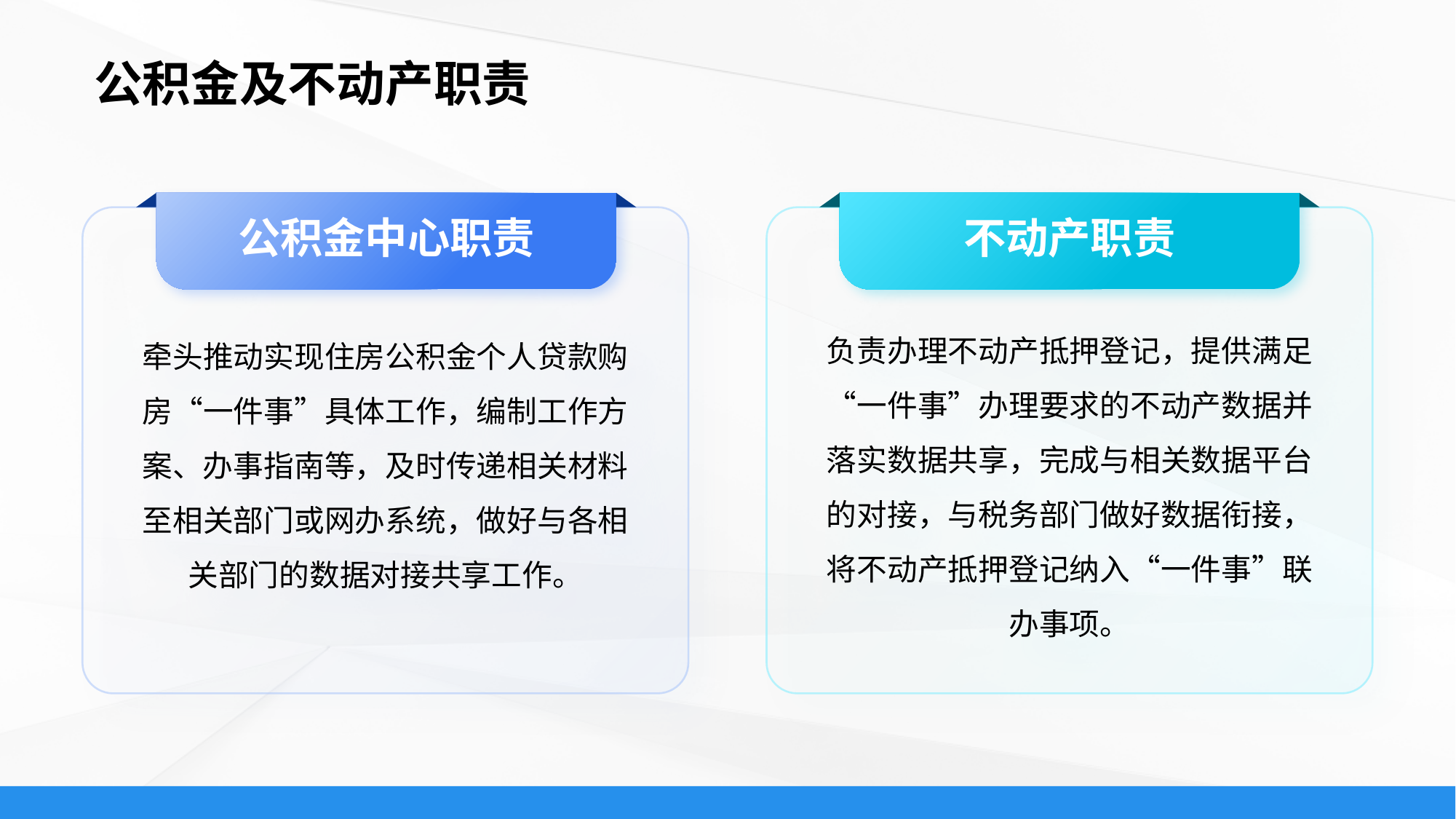

# 公积金及不动产职责
公积金中心职责
不动产职责

牵头推动实现住房公积金个人贷款购房“一件事”具体工作，编制工作方案、办事指南等，及时传递相关材料至相关部门或网办系统，做好与各相关部门的数据对接共享工作。

负责办理不动产抵押登记，提供满足“一件事”办理要求的不动产数据并落实数据共享，完成与相关数据平台的对接，与税务部门做好数据衔接，将不动产抵押登记纳入“一件事”联办事项。